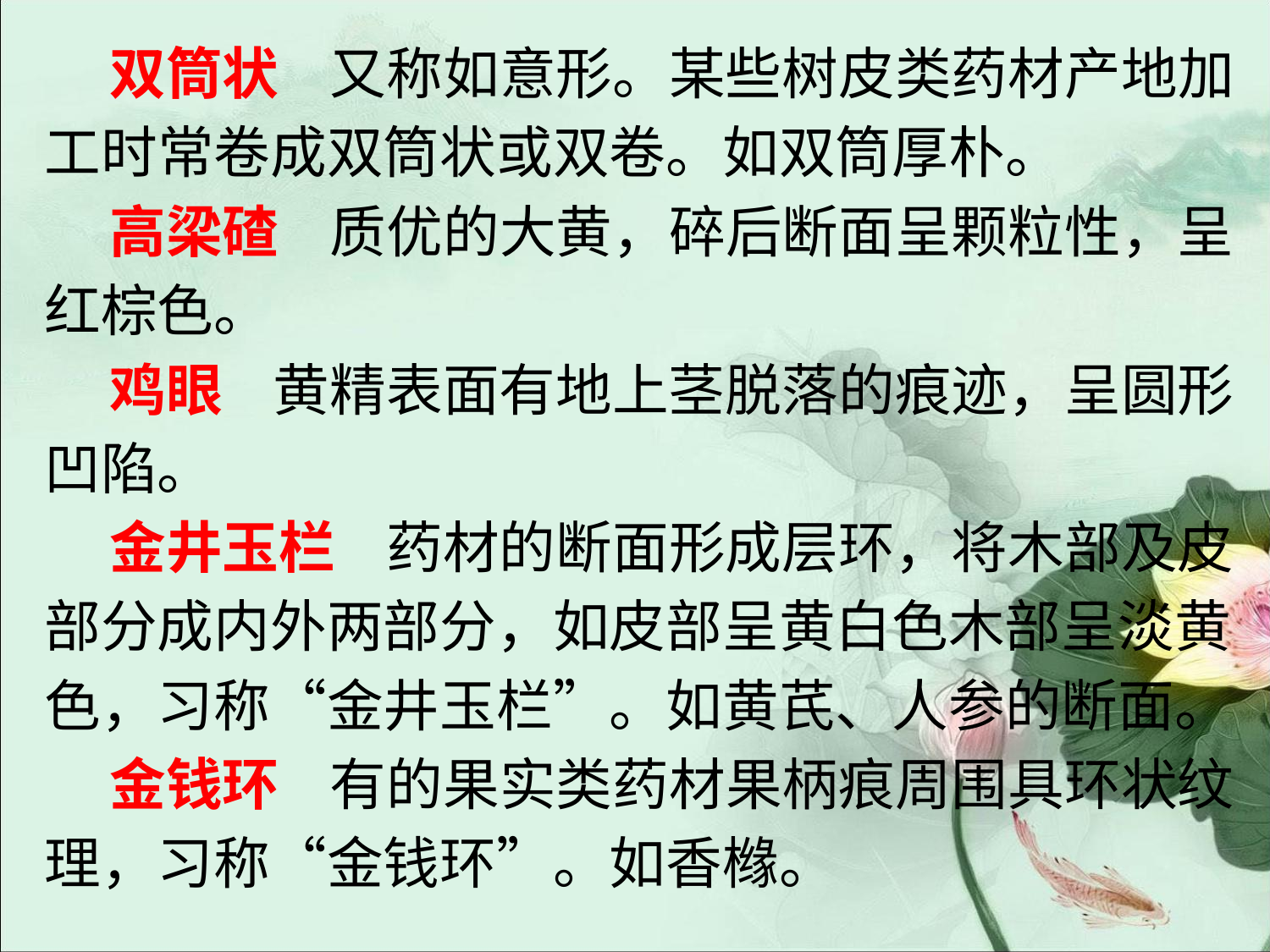

#
    双筒状    又称如意形。某些树皮类药材产地加
工时常卷成双筒状或双卷。如双筒厚朴。
    高梁碴    质优的大黄，碎后断面呈颗粒性，呈
红棕色。
    鸡眼    黄精表面有地上茎脱落的痕迹，呈圆形
凹陷。
    金井玉栏    药材的断面形成层环，将木部及皮
部分成内外两部分，如皮部呈黄白色木部呈淡黄
色，习称“金井玉栏”。如黄芪、人参的断面。
    金钱环    有的果实类药材果柄痕周围具环状纹
理，习称“金钱环”。如香橼。